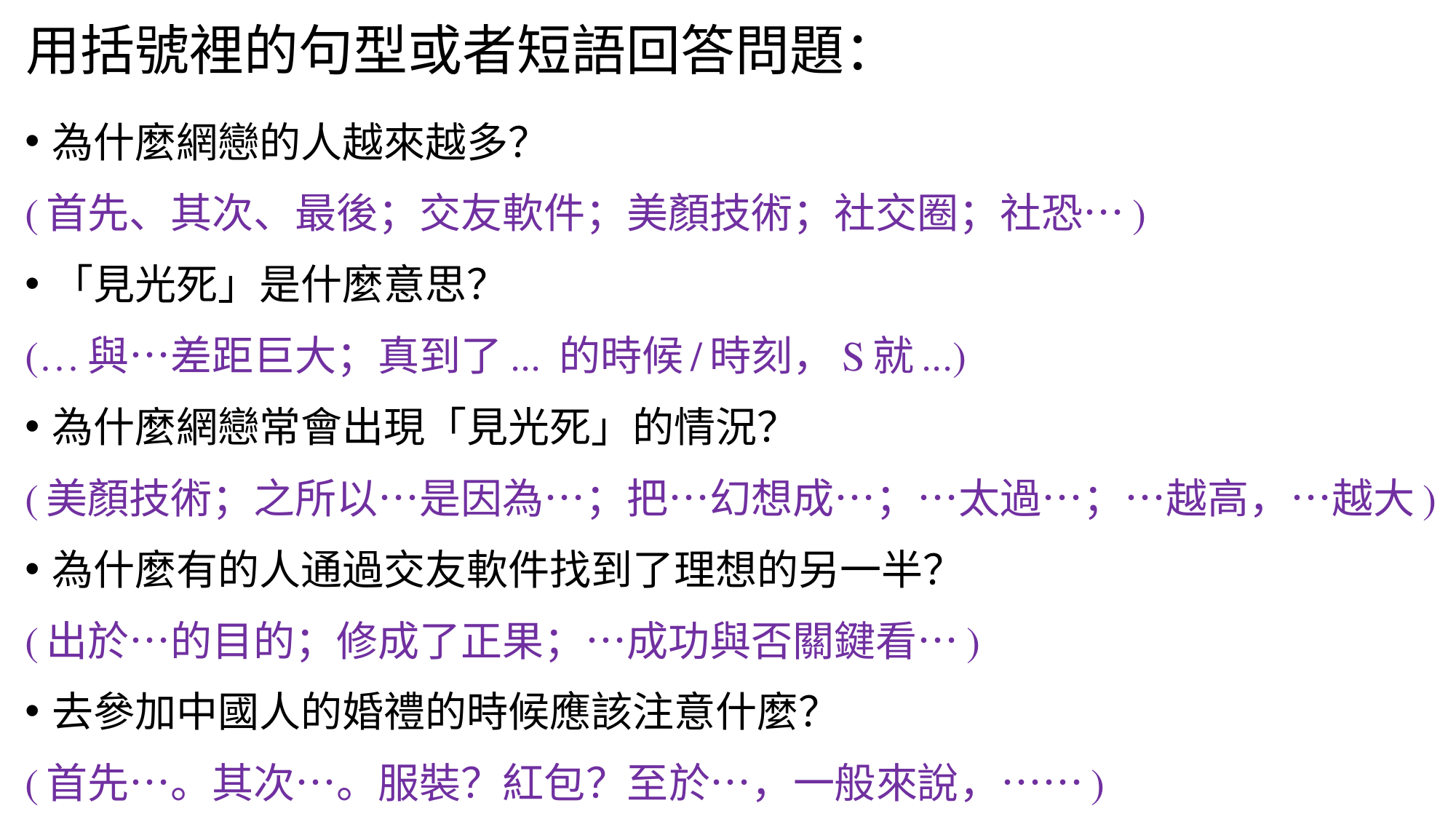

# 用括號裡的句型或者短語回答問題：
為什麼網戀的人越來越多？
(首先、其次、最後；交友軟件；美顏技術；社交圈；社恐…)
「見光死」是什麼意思？
(…與…差距巨大；真到了... 的時候/時刻，S就...)
為什麼網戀常會出現「見光死」的情況？
(美顏技術；之所以…是因為…；把…幻想成…；…太過…；…越高，…越大)
為什麼有的人通過交友軟件找到了理想的另一半？
(出於…的目的；修成了正果；…成功與否關鍵看…)
去參加中國人的婚禮的時候應該注意什麼？
(首先…。其次…。服裝？紅包？至於…，一般來說，……)